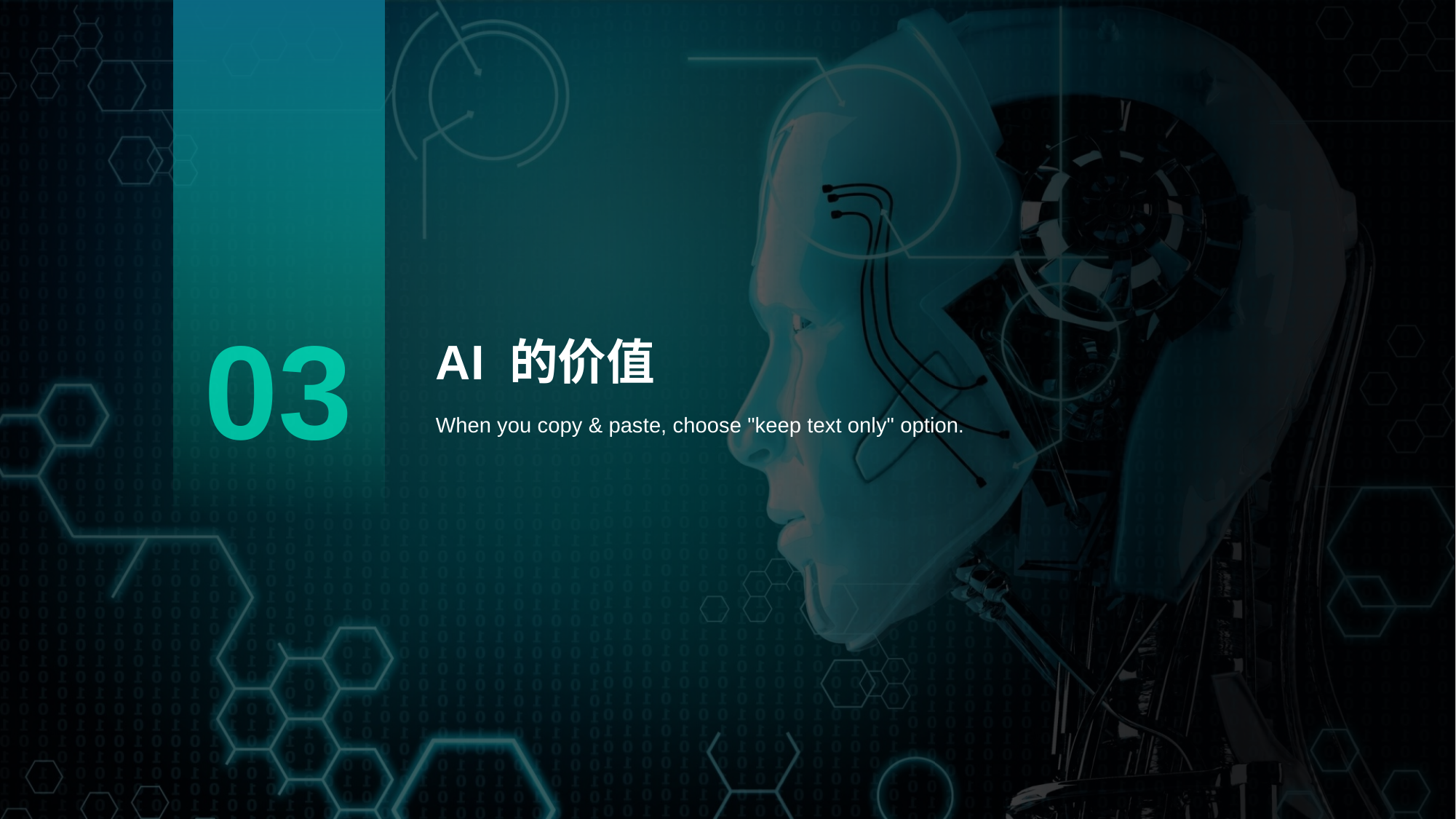

03
# AI 的价值
When you copy & paste, choose "keep text only" option.